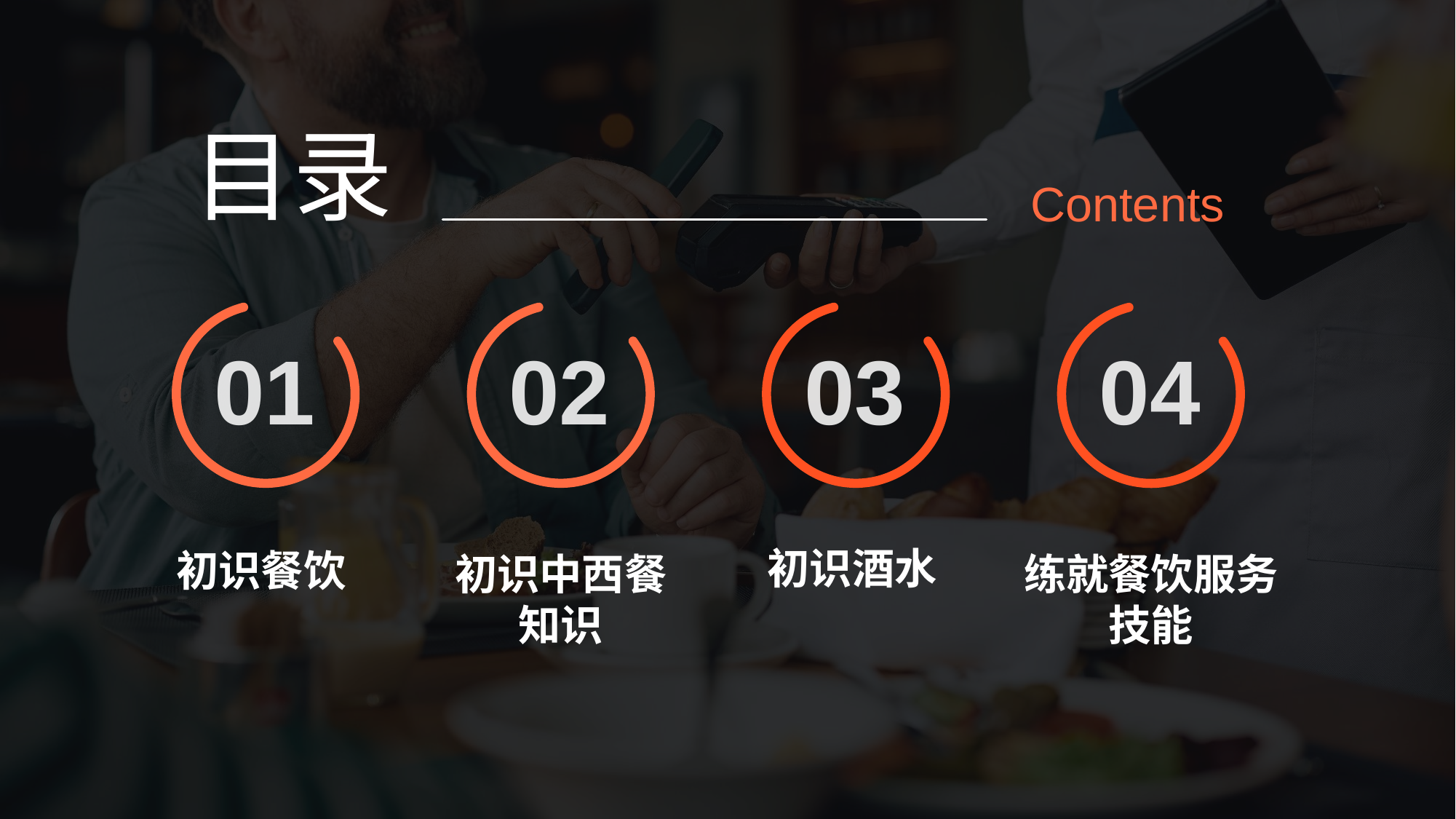

目录
Contents

01
初识餐饮

02
初识中西餐知识

03
初识酒水

04
练就餐饮服务技能